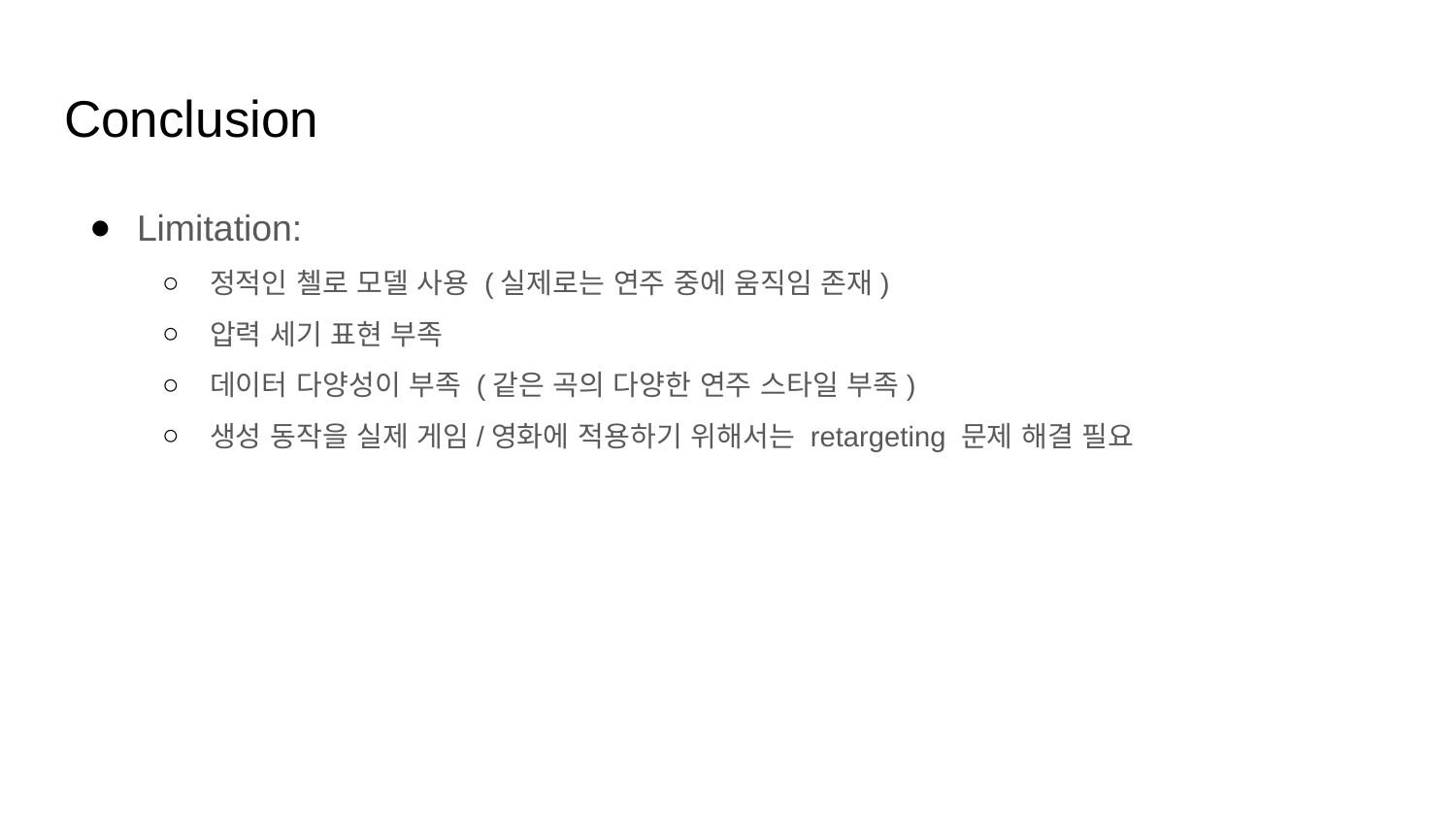

# Conclusion
Limitation:
정적인 첼로 모델 사용 (실제로는 연주 중에 움직임 존재)
압력 세기 표현 부족
데이터 다양성이 부족 (같은 곡의 다양한 연주 스타일 부족)
생성 동작을 실제 게임/영화에 적용하기 위해서는 retargeting 문제 해결 필요